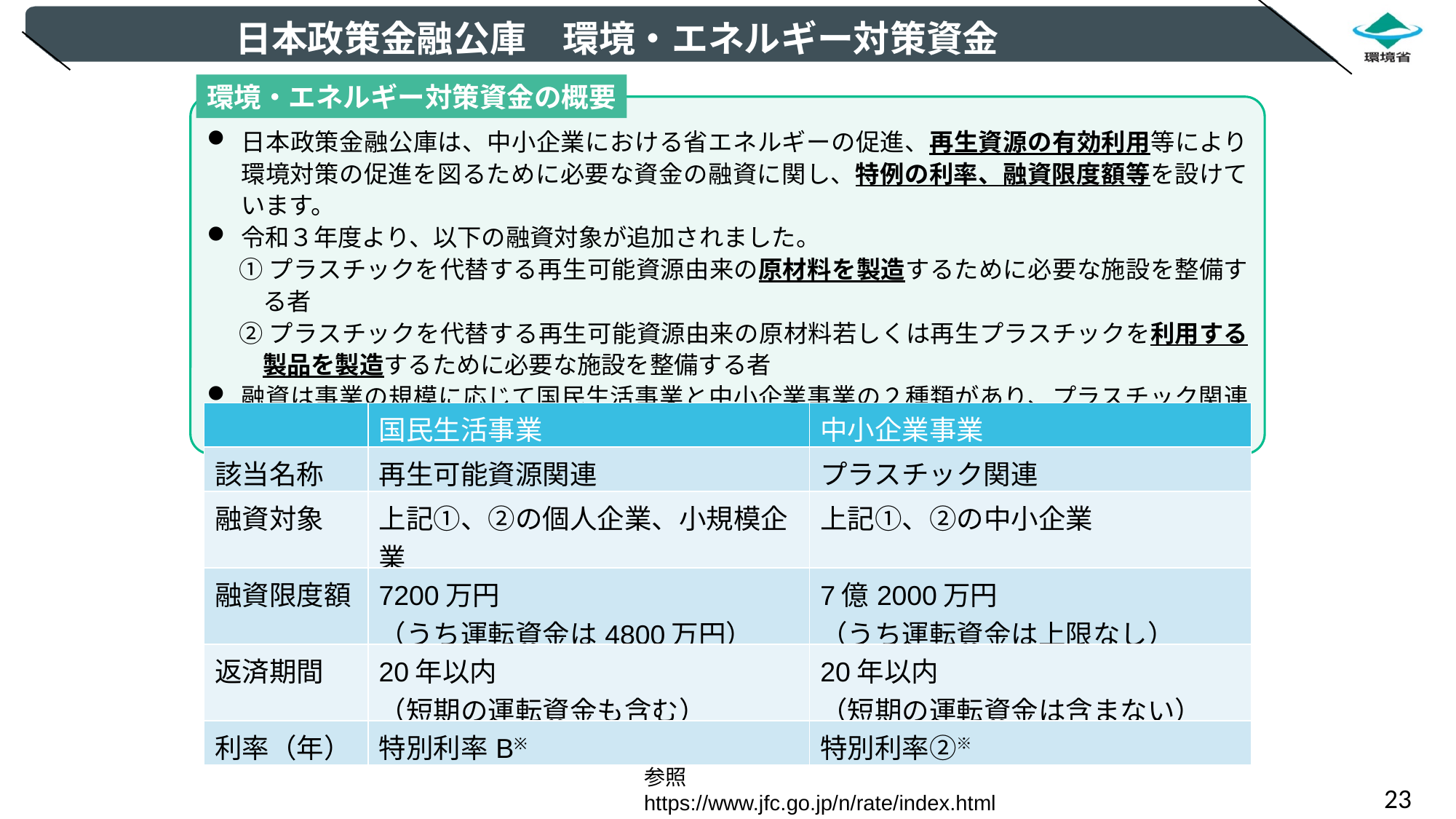

日本政策金融公庫　環境・エネルギー対策資金
環境・エネルギー対策資金の概要
日本政策金融公庫は、中小企業における省エネルギーの促進、再生資源の有効利用等により環境対策の促進を図るために必要な資金の融資に関し、特例の利率、融資限度額等を設けています。
令和３年度より、以下の融資対象が追加されました。
①プラスチックを代替する再生可能資源由来の原材料を製造するために必要な施設を整備する者
②プラスチックを代替する再生可能資源由来の原材料若しくは再生プラスチックを利用する製品を製造するために必要な施設を整備する者
融資は事業の規模に応じて国民生活事業と中小企業事業の２種類があり、プラスチック関連のものについてはそれぞれ以下のような特徴があります。
|  | 国民生活事業 | 中小企業事業 |
| --- | --- | --- |
| 該当名称 | 再生可能資源関連 | プラスチック関連 |
| 融資対象 | 上記①、②の個人企業、小規模企業 | 上記①、②の中小企業 |
| 融資限度額 | 7200万円 （うち運転資金は4800万円） | 7億2000万円 （うち運転資金は上限なし） |
| 返済期間 | 20年以内 （短期の運転資金も含む） | 20年以内 （短期の運転資金は含まない） |
| 利率（年） | 特別利率B※ | 特別利率②※ |
※具体的な利率の内容については日本政策金融公庫HPを参照
https://www.jfc.go.jp/n/rate/index.html
23